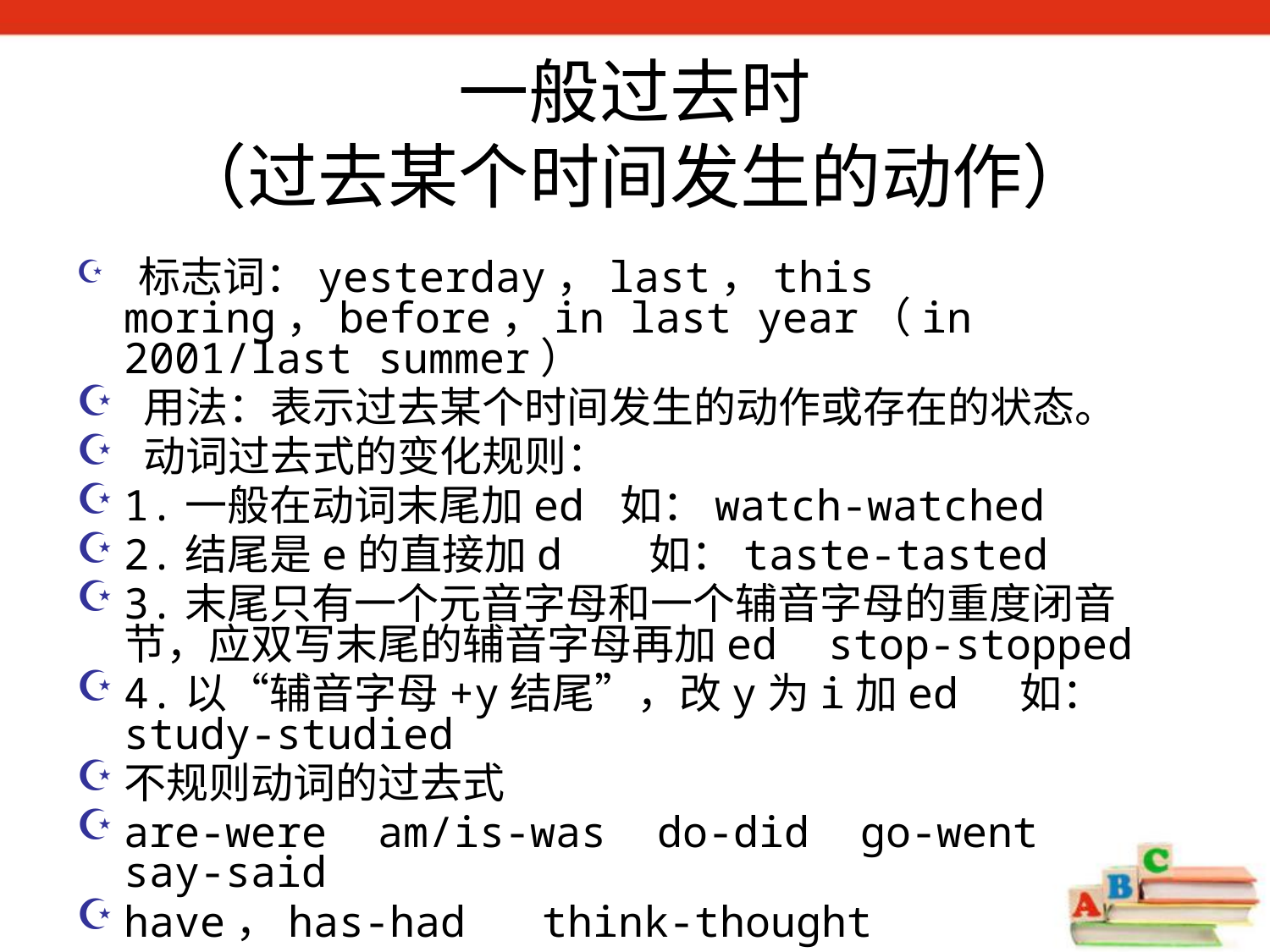

一般过去时
（过去某个时间发生的动作）
 标志词：yesterday，last，this moring，before，in last year（in 2001/last summer）
 用法：表示过去某个时间发生的动作或存在的状态。
 动词过去式的变化规则：
1.一般在动词末尾加ed 如：watch-watched
2.结尾是e的直接加d   如：taste-tasted
3.末尾只有一个元音字母和一个辅音字母的重度闭音节，应双写末尾的辅音字母再加ed  stop-stopped
4.以“辅音字母+y结尾”，改y为i加ed  如：study-studied
不规则动词的过去式
are-were  am/is-was  do-did  go-went say-said
have，has-had   think-thought